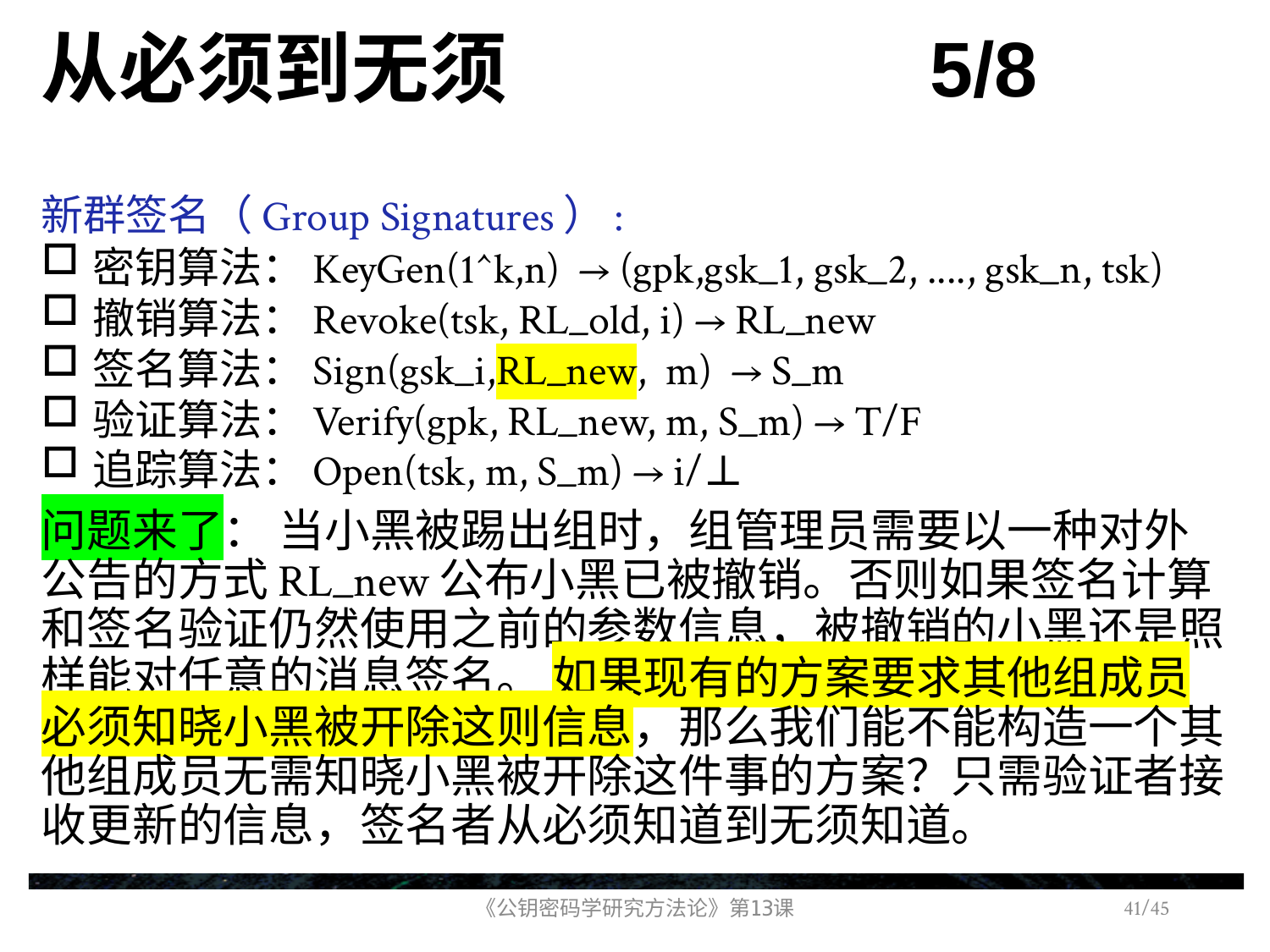

# 从必须到无须                       5/8
新群签名（Group Signatures）:
密钥算法：KeyGen(1^k,n)  → (gpk,gsk_1, gsk_2, ...., gsk_n, tsk)
撤销算法：Revoke(tsk, RL_old, i) → RL_new
签名算法：Sign(gsk_i,RL_new,  m)  → S_m
验证算法：Verify(gpk, RL_new, m, S_m) → T/F
追踪算法：Open(tsk, m, S_m) → i/⊥
问题来了： 当小黑被踢出组时，组管理员需要以一种对外公告的方式RL_new公布小黑已被撤销。否则如果签名计算和签名验证仍然使用之前的参数信息，被撤销的小黑还是照样能对任意的消息签名。 如果现有的方案要求其他组成员必须知晓小黑被开除这则信息，那么我们能不能构造一个其他组成员无需知晓小黑被开除这件事的方案？只需验证者接收更新的信息，签名者从必须知道到无须知道。
《公钥密码学研究方法论》第13课
41/45